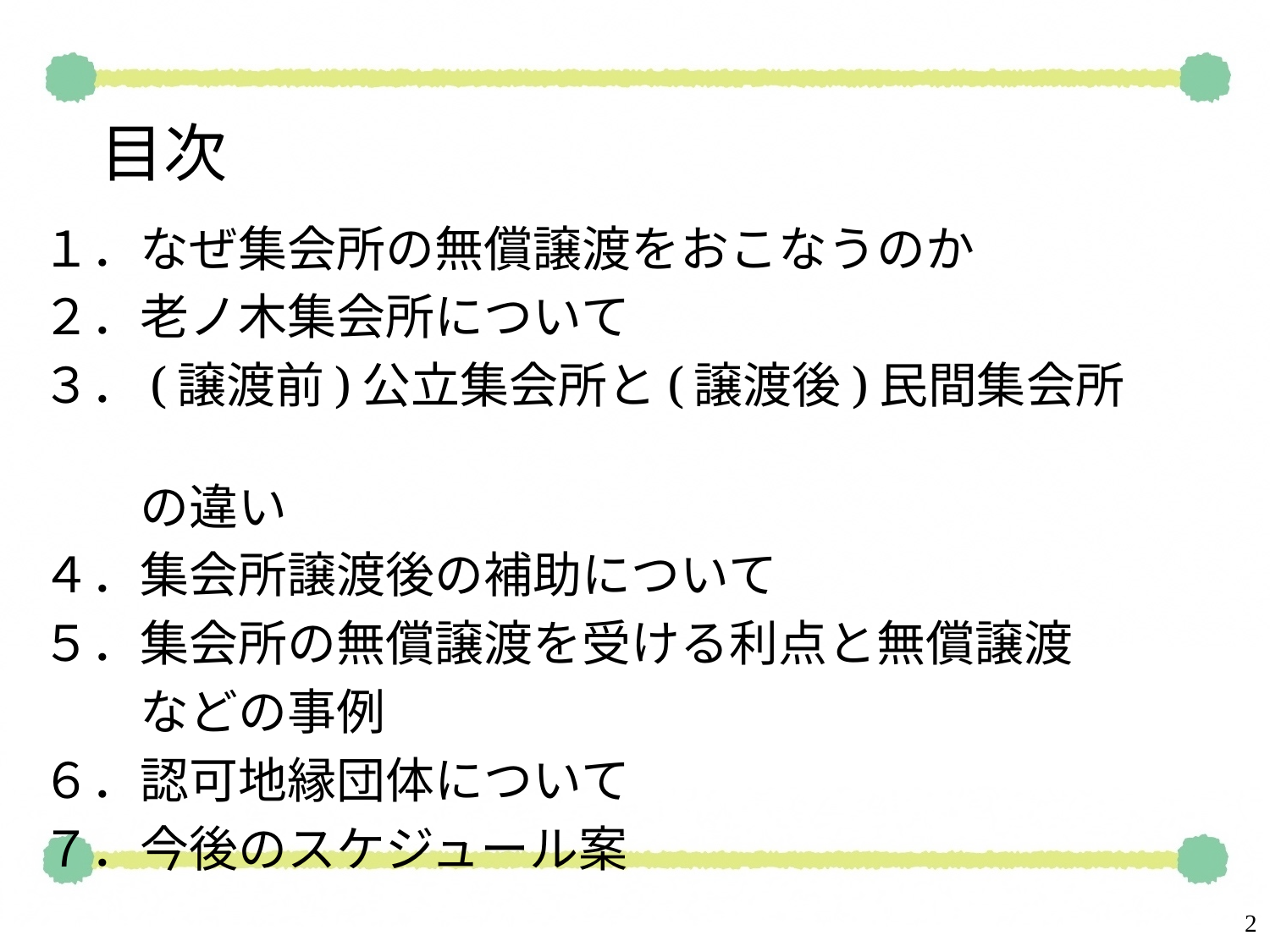

# 目次
１．なぜ集会所の無償譲渡をおこなうのか
２．老ノ木集会所について
３．(譲渡前)公立集会所と(譲渡後)民間集会所
　　の違い
４．集会所譲渡後の補助について
５．集会所の無償譲渡を受ける利点と無償譲渡
　　などの事例
６．認可地縁団体について
７．今後のスケジュール案
2